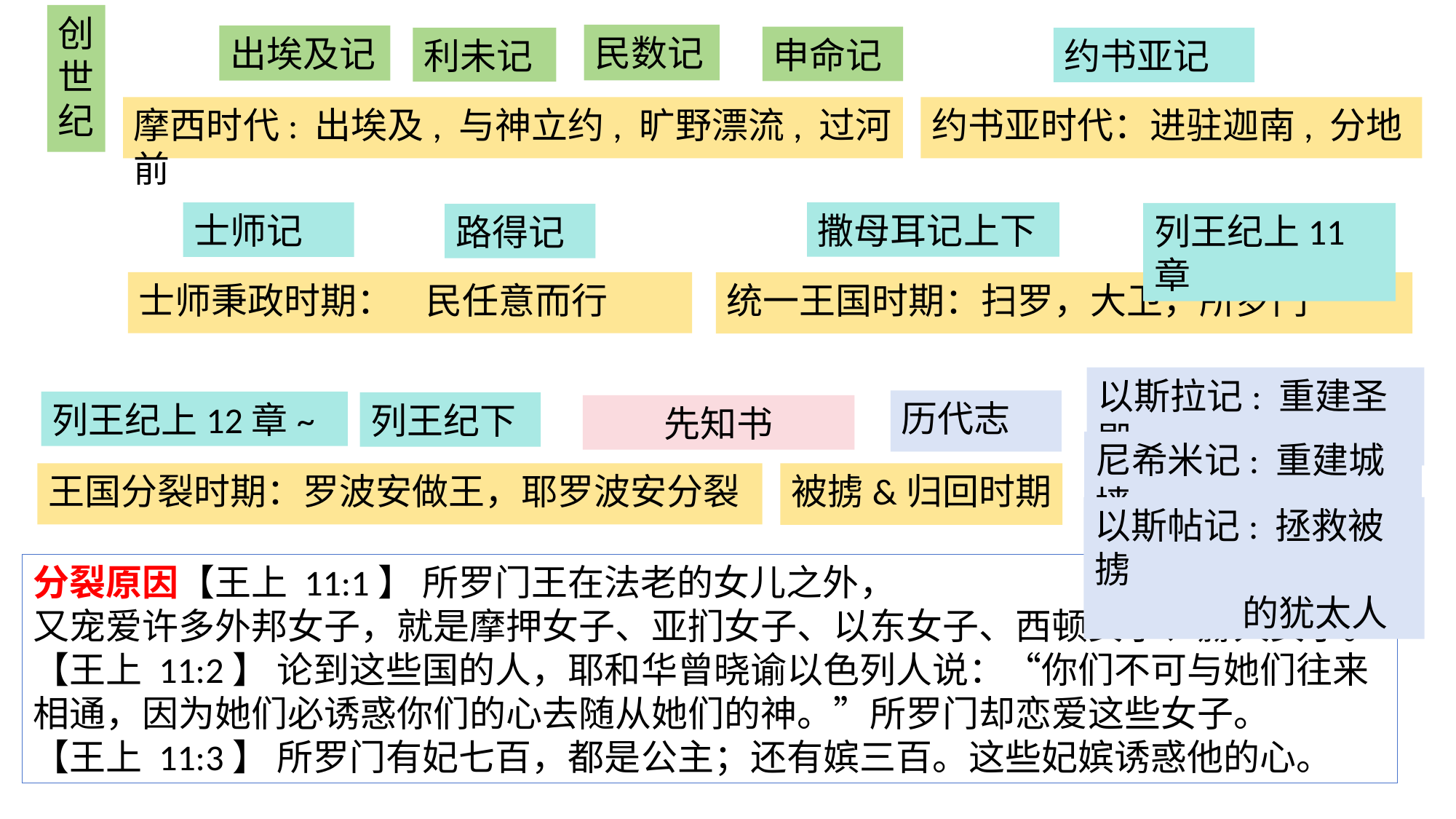

创世纪
民数记
出埃及记
申命记
利未记
约书亚记
摩西时代: 出埃及, 与神立约, 旷野漂流, 过河前
约书亚时代：进驻迦南, 分地
撒母耳记上下
士师记
列王纪上11章
路得记
士师秉政时期：    民任意而行
统一王国时期：扫罗，大卫，所罗门
以斯拉记: 重建圣殿
历代志
列王纪上12章~
列王纪下
先知书
尼希米记: 重建城墙
王国分裂时期：罗波安做王，耶罗波安分裂
被掳&归回时期
以斯帖记: 拯救被掳
                 的犹太人
分裂原因【王上 11:1】 所罗门王在法老的女儿之外，
又宠爱许多外邦女子，就是摩押女子、亚扪女子、以东女子、西顿女子、赫人女子。
【王上 11:2】 论到这些国的人，耶和华曾晓谕以色列人说：“你们不可与她们往来相通，因为她们必诱惑你们的心去随从她们的神。”所罗门却恋爱这些女子。
【王上 11:3】 所罗门有妃七百，都是公主；还有嫔三百。这些妃嫔诱惑他的心。